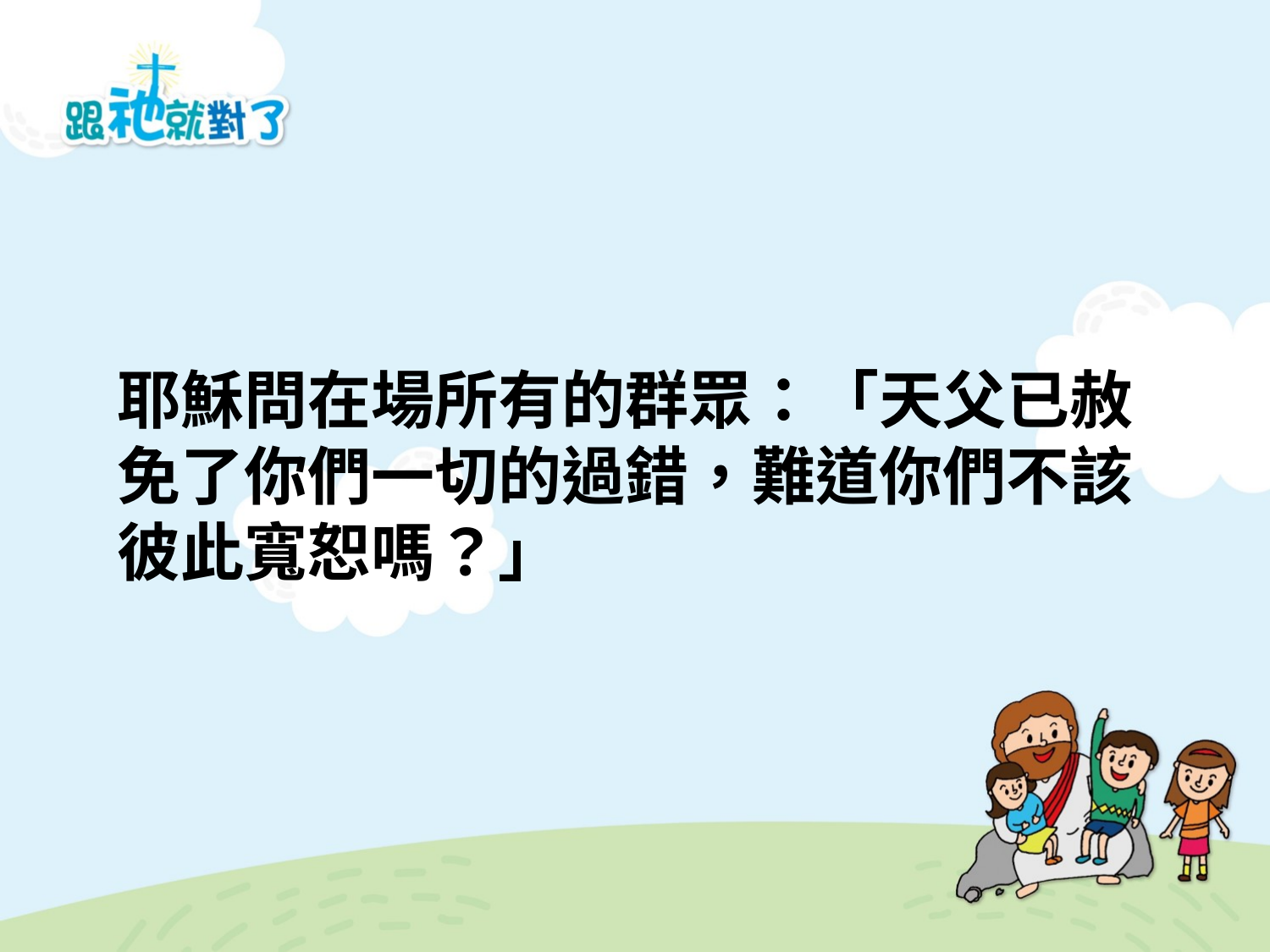

耶穌問在場所有的群眾：「天父已赦免了你們一切的過錯，難道你們不該彼此寬恕嗎？」